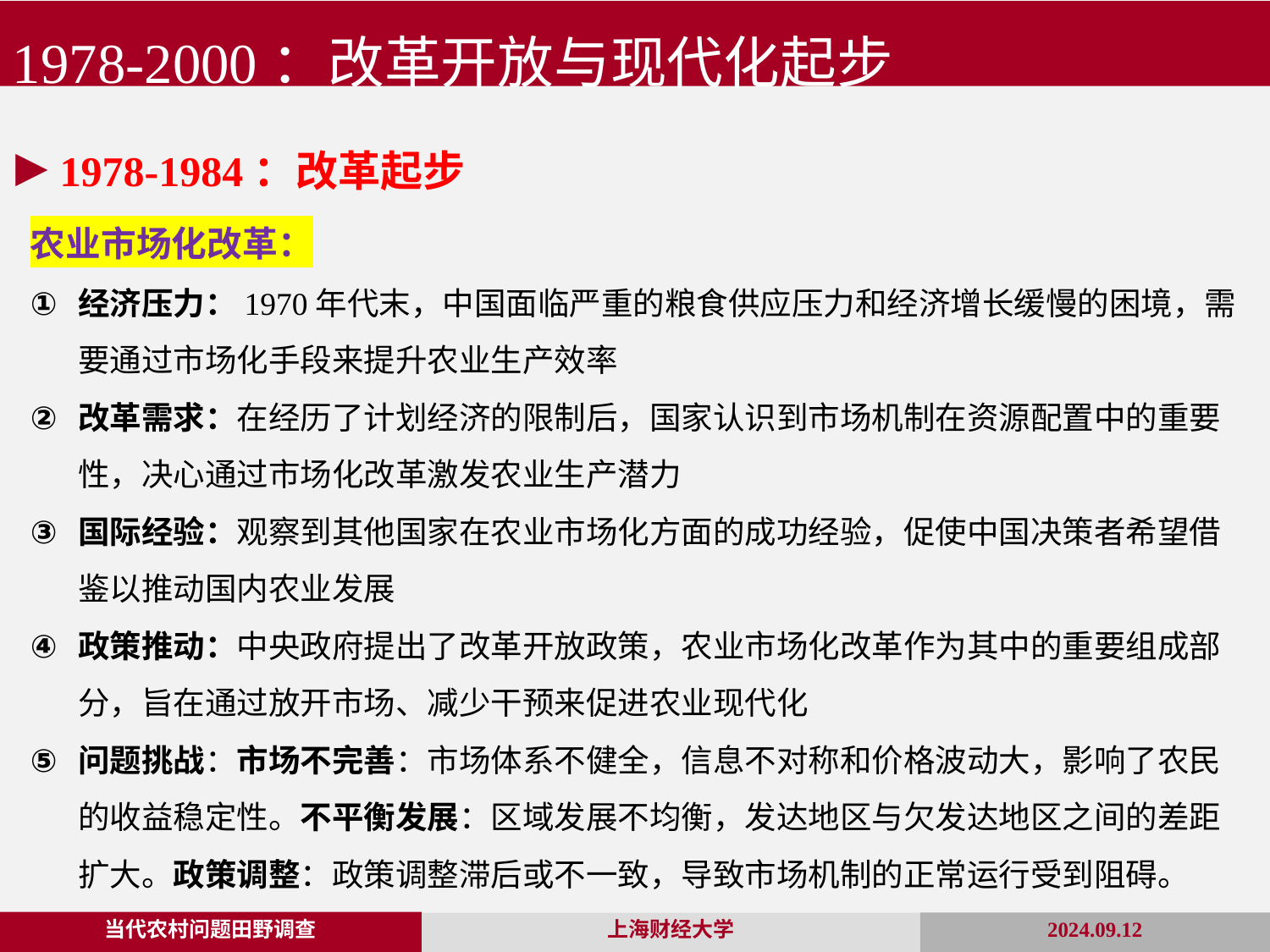

1978-2000：改革开放与现代化起步
1978-1984：改革起步
农业市场化改革：
经济压力：1970年代末，中国面临严重的粮食供应压力和经济增长缓慢的困境，需要通过市场化手段来提升农业生产效率
改革需求：在经历了计划经济的限制后，国家认识到市场机制在资源配置中的重要性，决心通过市场化改革激发农业生产潜力
国际经验：观察到其他国家在农业市场化方面的成功经验，促使中国决策者希望借鉴以推动国内农业发展
政策推动：中央政府提出了改革开放政策，农业市场化改革作为其中的重要组成部分，旨在通过放开市场、减少干预来促进农业现代化
问题挑战：市场不完善：市场体系不健全，信息不对称和价格波动大，影响了农民的收益稳定性。不平衡发展：区域发展不均衡，发达地区与欠发达地区之间的差距扩大。政策调整：政策调整滞后或不一致，导致市场机制的正常运行受到阻碍。
当代农村问题田野调查
2024.09.12
上海财经大学